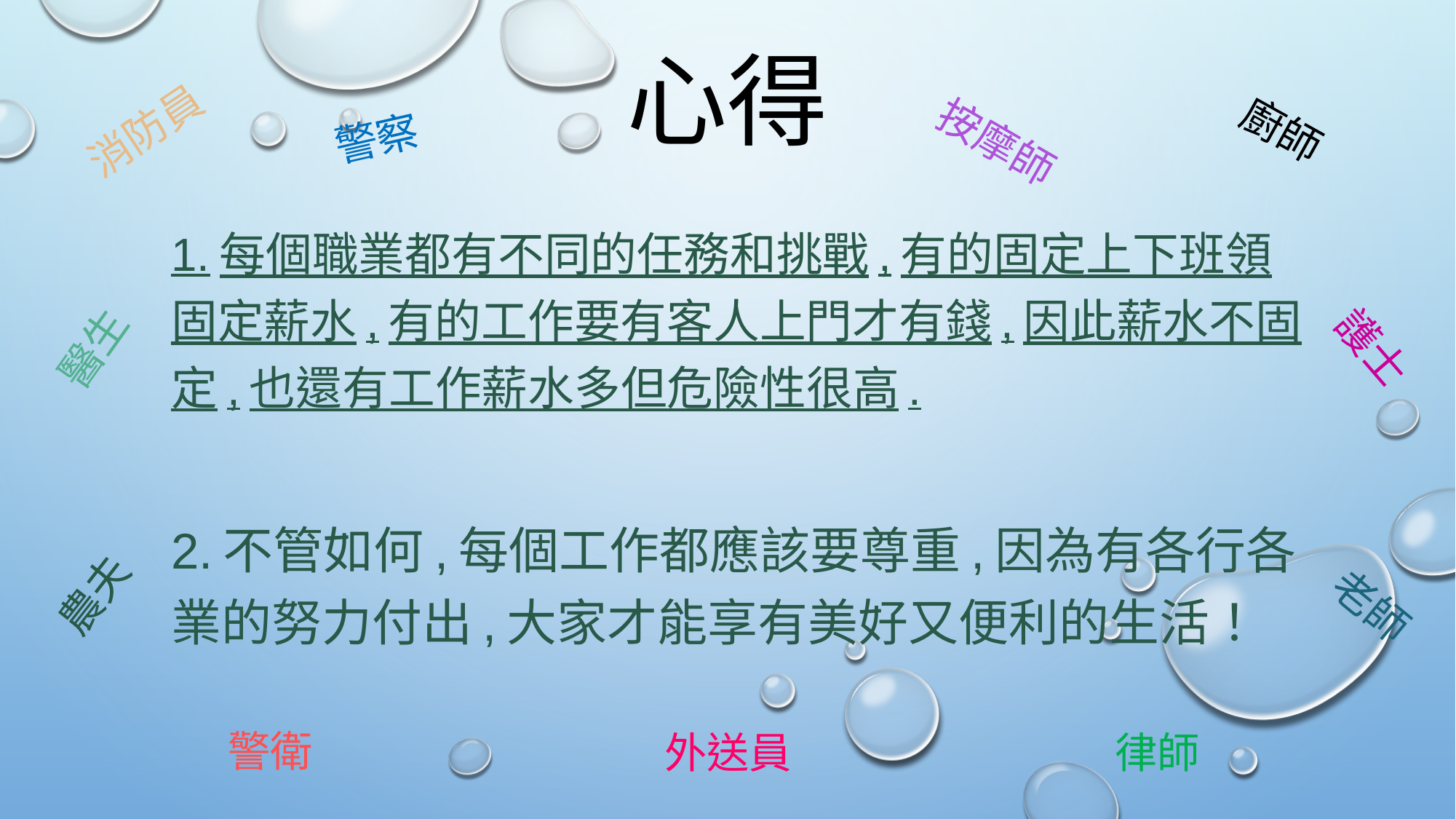

# 心得
消防員
警察
廚師
按摩師
1.每個職業都有不同的任務和挑戰,有的固定上下班領固定薪水,有的工作要有客人上門才有錢,因此薪水不固定,也還有工作薪水多但危險性很高.

2.不管如何,每個工作都應該要尊重,因為有各行各業的努力付出,大家才能享有美好又便利的生活！
醫生
護士
農夫
老師
警衛
外送員
律師